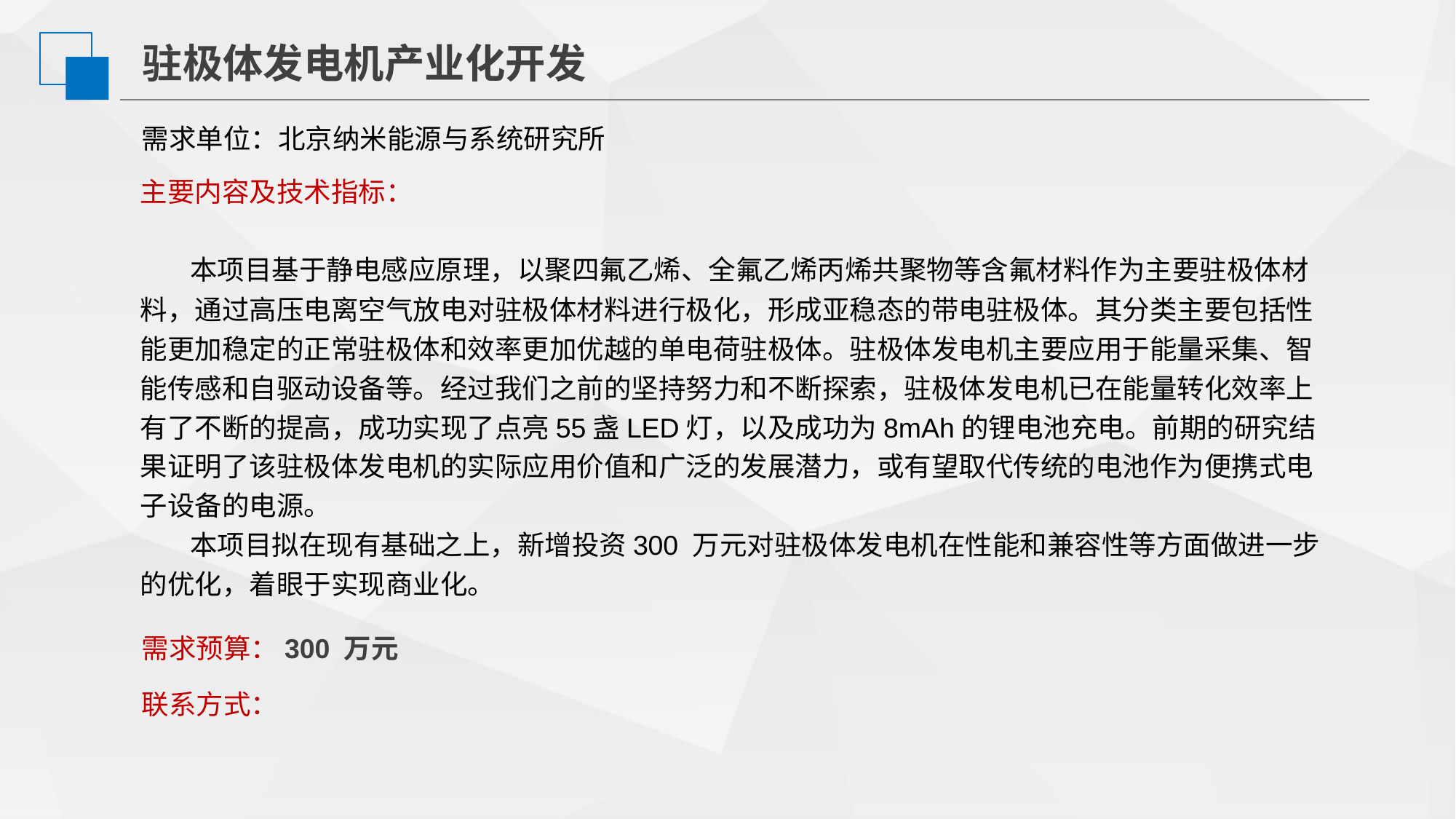

驻极体发电机产业化开发
需求单位：北京纳米能源与系统研究所
主要内容及技术指标：

       本项目基于静电感应原理，以聚四氟乙烯、全氟乙烯丙烯共聚物等含氟材料作为主要驻极体材料，通过高压电离空气放电对驻极体材料进行极化，形成亚稳态的带电驻极体。其分类主要包括性能更加稳定的正常驻极体和效率更加优越的单电荷驻极体。驻极体发电机主要应用于能量采集、智能传感和自驱动设备等。经过我们之前的坚持努力和不断探索，驻极体发电机已在能量转化效率上有了不断的提高，成功实现了点亮55盏LED灯，以及成功为8mAh的锂电池充电。前期的研究结果证明了该驻极体发电机的实际应用价值和广泛的发展潜力，或有望取代传统的电池作为便携式电子设备的电源。
       本项目拟在现有基础之上，新增投资300 万元对驻极体发电机在性能和兼容性等方面做进一步的优化，着眼于实现商业化。

需求预算：300 万元
联系方式：